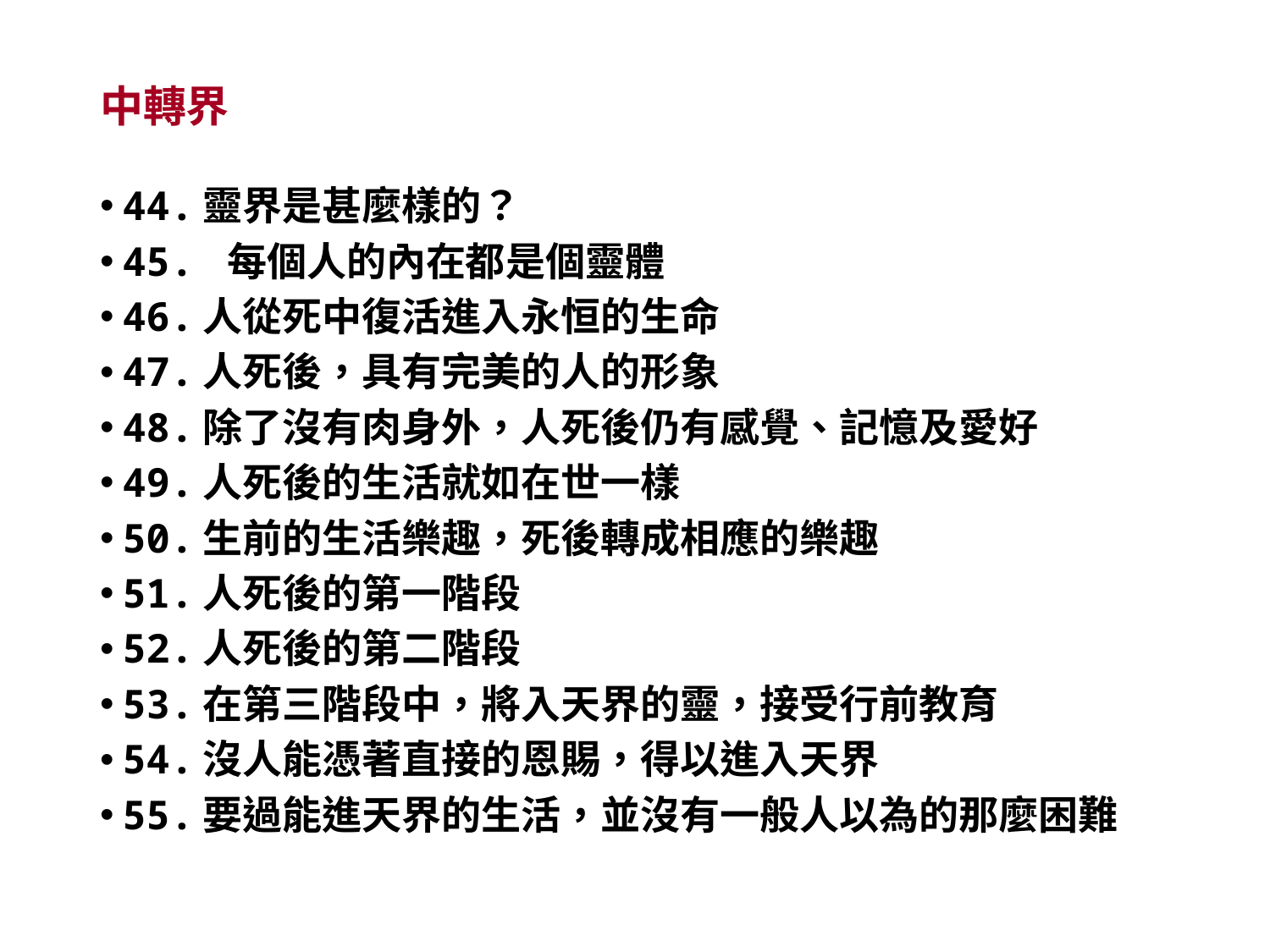

# 中轉界
44.靈界是甚麼樣的？
45. 每個人的內在都是個靈體
46.人從死中復活進入永恒的生命
47.人死後，具有完美的人的形象
48.除了沒有肉身外，人死後仍有感覺、記憶及愛好
49.人死後的生活就如在世一樣
50.生前的生活樂趣，死後轉成相應的樂趣
51.人死後的第一階段
52.人死後的第二階段
53.在第三階段中，將入天界的靈，接受行前教育
54.沒人能憑著直接的恩賜，得以進入天界
55.要過能進天界的生活，並沒有一般人以為的那麼困難